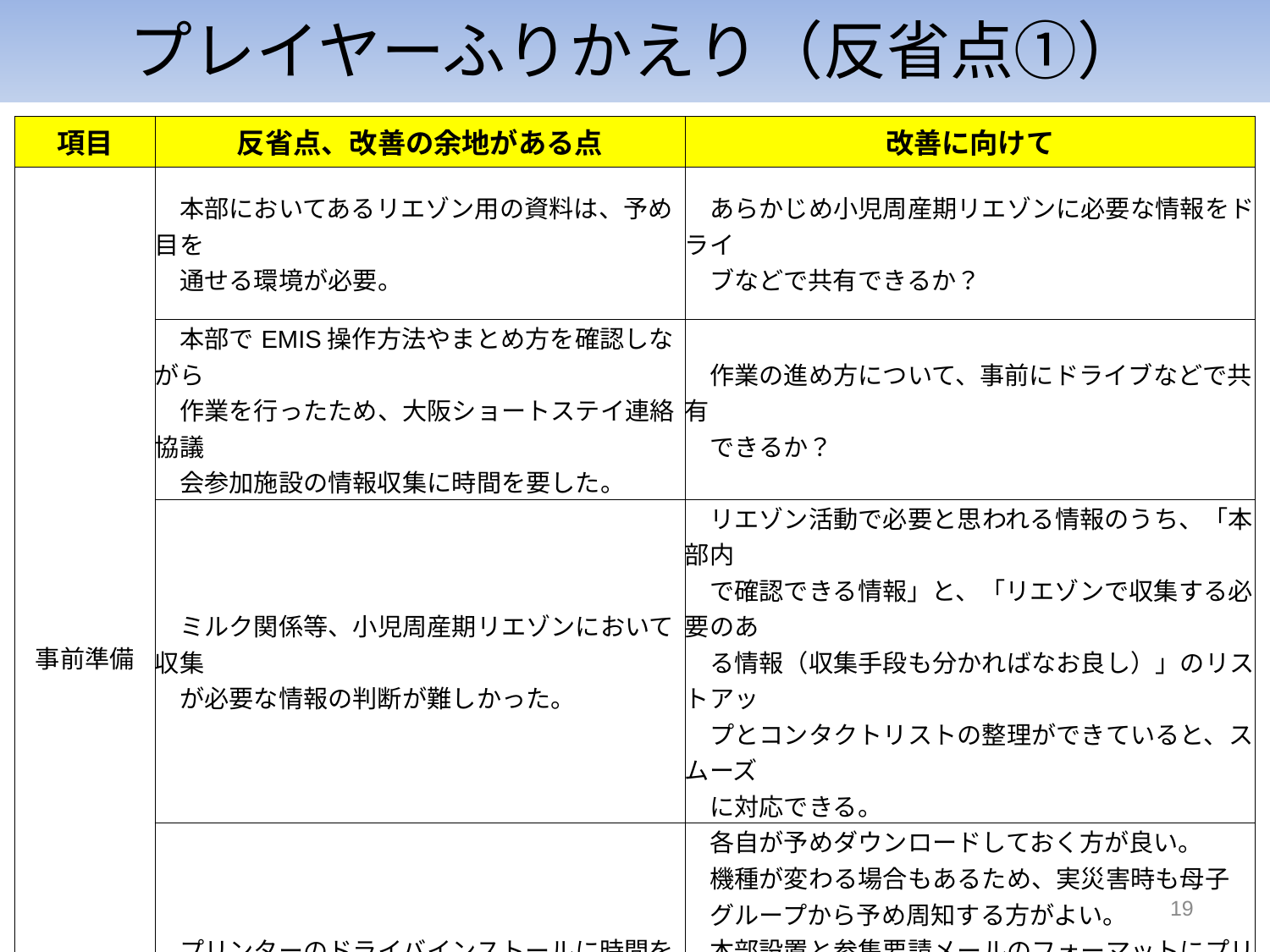

プレイヤーふりかえり（反省点①）
| 項目 | 反省点、改善の余地がある点 | 改善に向けて |
| --- | --- | --- |
| 事前準備 | 本部においてあるリエゾン用の資料は、予め目を 　通せる環境が必要。 | あらかじめ小児周産期リエゾンに必要な情報をドライ 　ブなどで共有できるか？ |
|  | 本部でEMIS操作方法やまとめ方を確認しながら 　作業を行ったため、大阪ショートステイ連絡協議 　会参加施設の情報収集に時間を要した。 | 作業の進め方について、事前にドライブなどで共有 　できるか？ |
|  | ミルク関係等、小児周産期リエゾンにおいて収集 　が必要な情報の判断が難しかった。 | リエゾン活動で必要と思われる情報のうち、「本部内 　で確認できる情報」と、「リエゾンで収集する必要のあ 　る情報（収集手段も分かればなお良し）」のリストアッ 　プとコンタクトリストの整理ができていると、スムーズ 　に対応できる。 |
|  | プリンターのドライバインストールに時間を費やし 　た。 | 各自が予めダウンロードしておく方が良い。 　機種が変わる場合もあるため、実災害時も母子 　グループから予め周知する方がよい。 　本部設置と参集要請メールのフォーマットにプリンタ 　の機種等、必要事項を添えておけば、よりスムーズに 　業務を開始できる。 　WiFi対応のプリンタがいい。 |
19